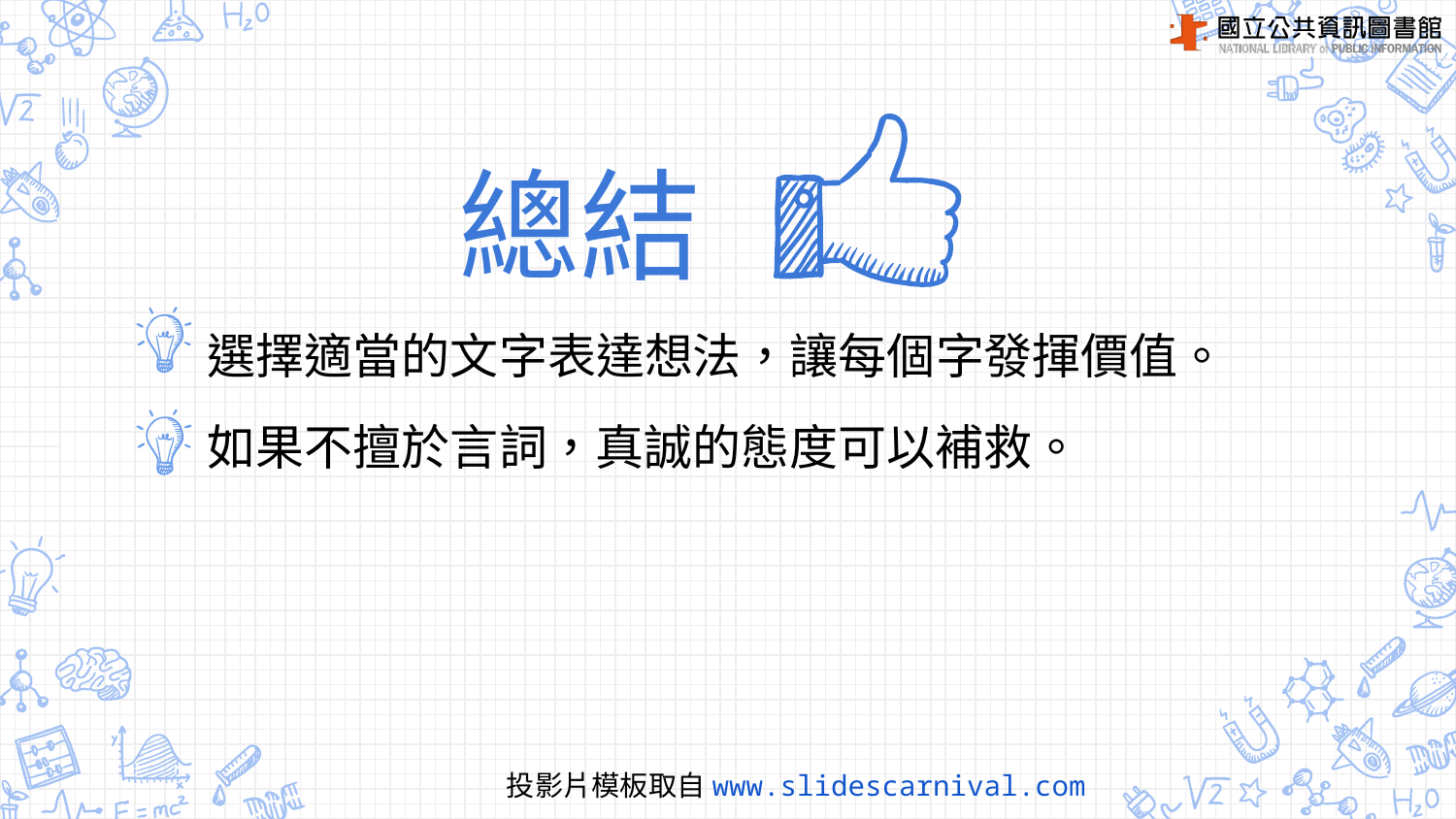

總結

選擇適當的文字表達想法，讓每個字發揮價值。

如果不擅於言詞，真誠的態度可以補救。
投影片模板取自www.slidescarnival.com